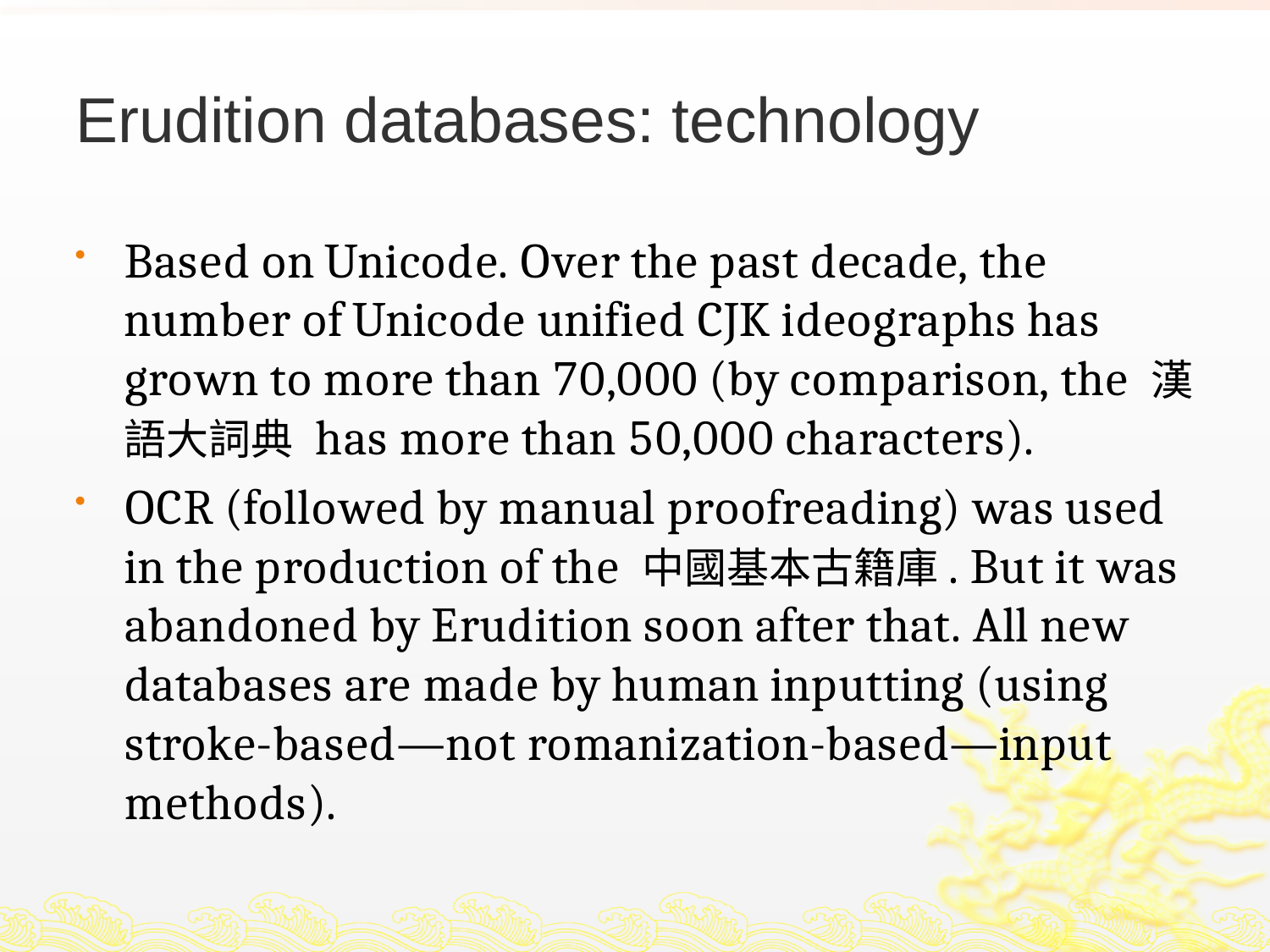

# Erudition databases: technology
Based on Unicode. Over the past decade, the number of Unicode unified CJK ideographs has grown to more than 70,000 (by comparison, the 漢語大詞典 has more than 50,000 characters).
OCR (followed by manual proofreading) was used in the production of the 中國基本古籍庫. But it was abandoned by Erudition soon after that. All new databases are made by human inputting (using stroke-based—not romanization-based—input methods).